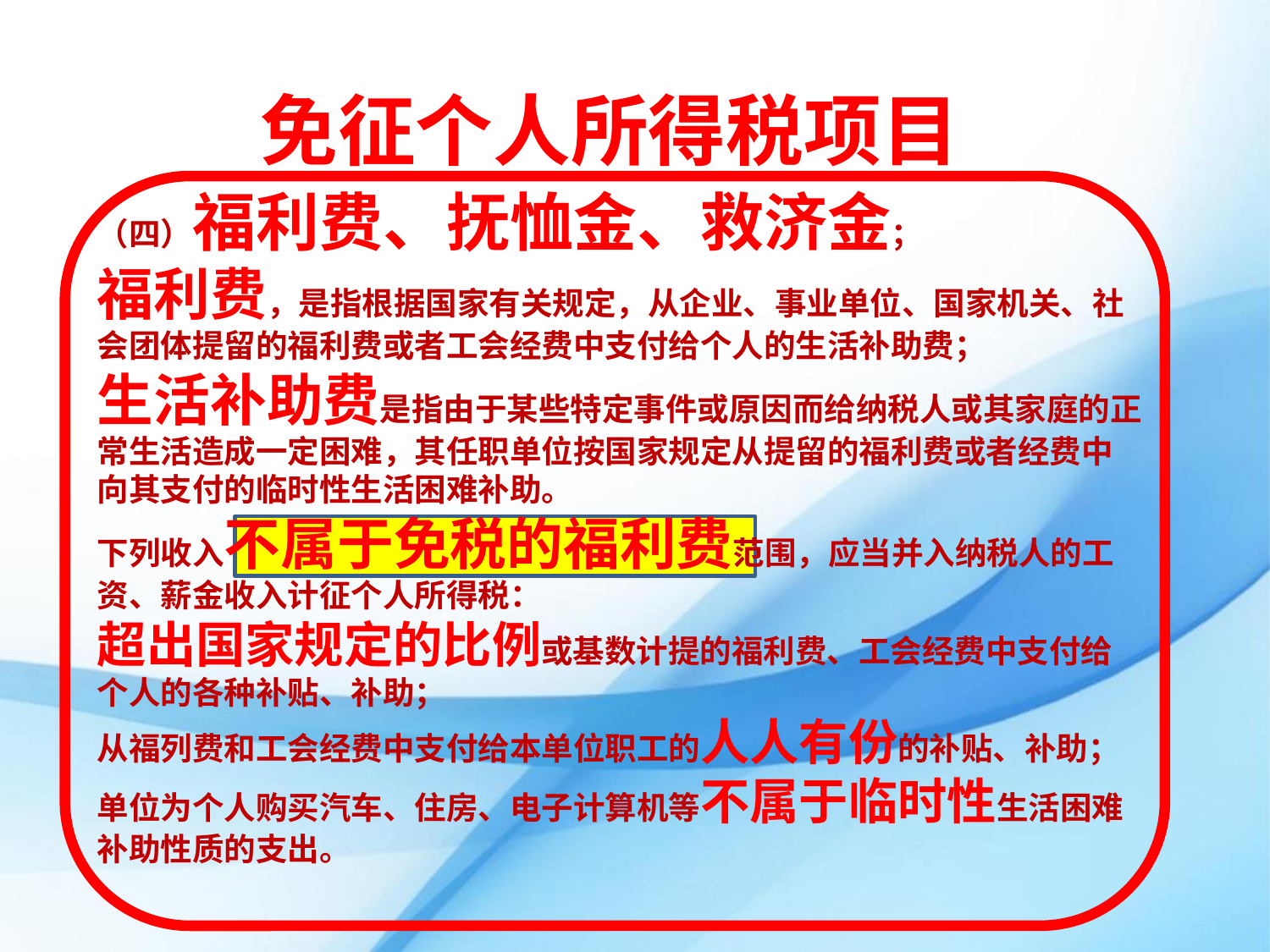

免征个人所得税项目

（四）福利费、抚恤金、救济金；
福利费，是指根据国家有关规定，从企业、事业单位、国家机关、社会团体提留的福利费或者工会经费中支付给个人的生活补助费；
生活补助费是指由于某些特定事件或原因而给纳税人或其家庭的正常生活造成一定困难，其任职单位按国家规定从提留的福利费或者经费中向其支付的临时性生活困难补助。
下列收入不属于免税的福利费范围，应当并入纳税人的工资、薪金收入计征个人所得税：
超出国家规定的比例或基数计提的福利费、工会经费中支付给个人的各种补贴、补助；
从福列费和工会经费中支付给本单位职工的人人有份的补贴、补助；单位为个人购买汽车、住房、电子计算机等不属于临时性生活困难补助性质的支出。